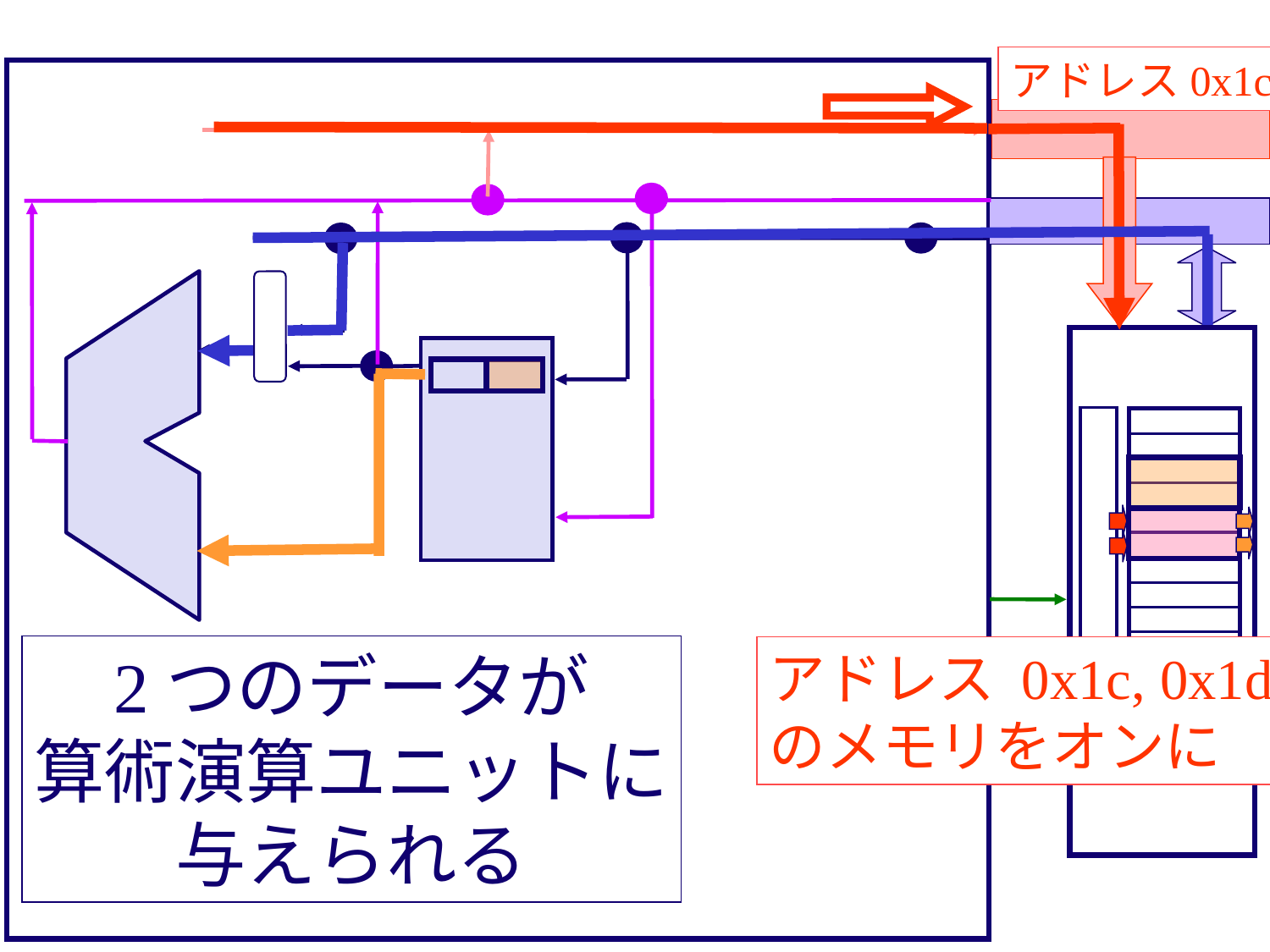

アドレス0x1c

2つのデータが
算術演算ユニットに
与えられる
アドレス 0x1c, 0x1d
のメモリをオンに